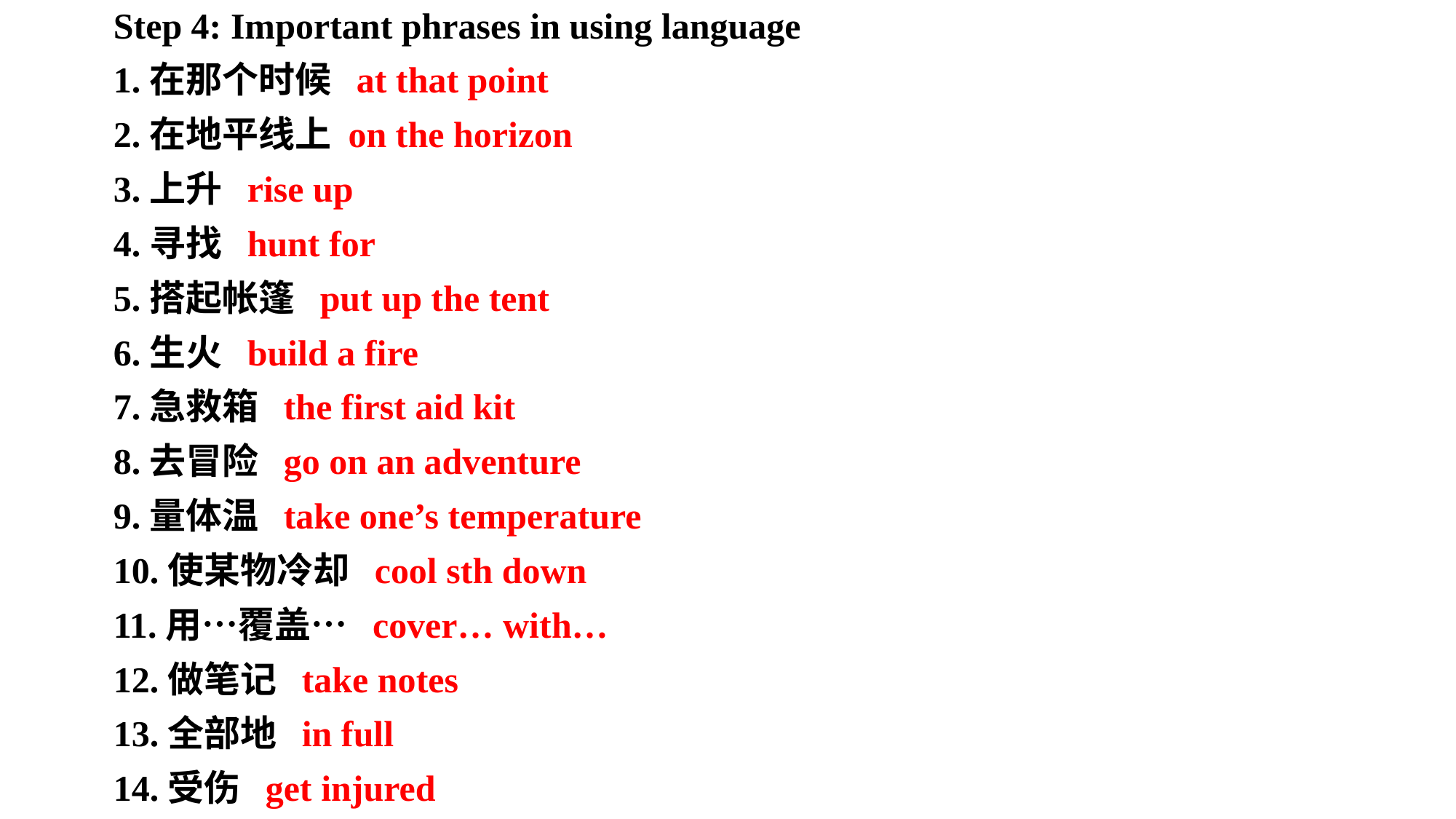

Step 4: Important phrases in using language
1.在那个时候  at that point
2.在地平线上 on the horizon
3.上升  rise up
4.寻找  hunt for
5.搭起帐篷  put up the tent
6.生火  build a fire
7.急救箱  the first aid kit
8.去冒险  go on an adventure
9.量体温  take one’s temperature
10.使某物冷却  cool sth down
11.用…覆盖…  cover… with…
12.做笔记  take notes
13.全部地  in full
14.受伤  get injured